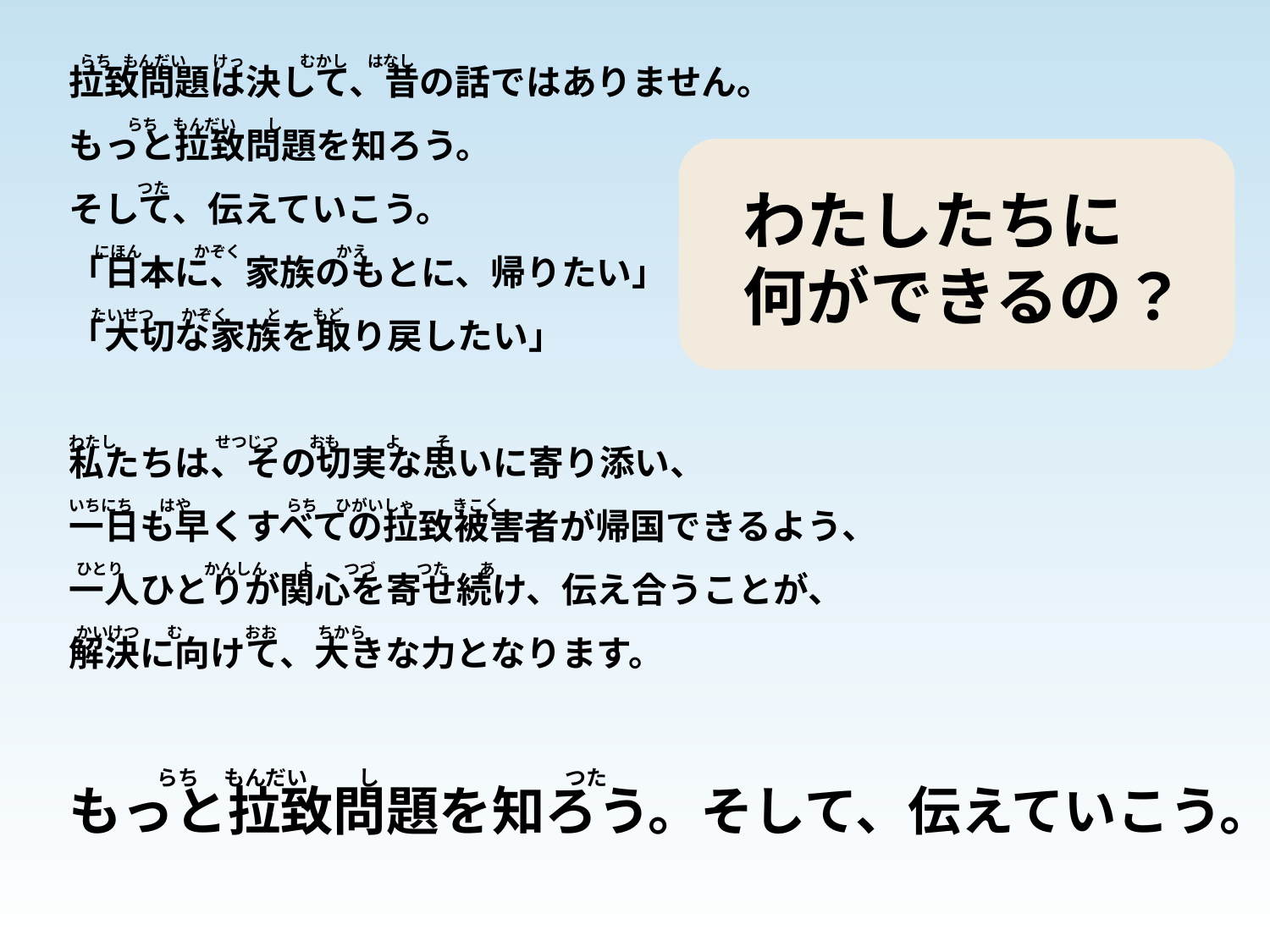

らち   もんだい　   けっ　           むかし　 はなし
拉致問題は決して、昔の話ではありません。
               らち    もんだい　    し
もっと拉致問題を知ろう。
                  つた
そして、伝えていこう。
      にほん　          かぞく　                      かえ
「日本に、家族のもとに、帰りたい」
     たいせつ　   かぞく　      と　    もど
「大切な家族を取り戻したい」

わたし　                       せつじつ　    おも　        よ     　そ
私たちは、その切実な思いに寄り添い、
いちにち   　はや　                      らち     ひがいしゃ　      きこく
一日も早くすべての拉致被害者が帰国できるよう、
 ひとり　                  かんしん　    よ　    つづ　       つた　    あ
一人ひとりが関心を寄せ続け、伝え合うことが、
 かいけつ　   む　             おお　       ちから
解決に向けて、大きな力となります。

                 らち     もんだい　      し　                                  つた
もっと拉致問題を知ろう。そして、伝えていこう。

わたしたちに
何ができるの？